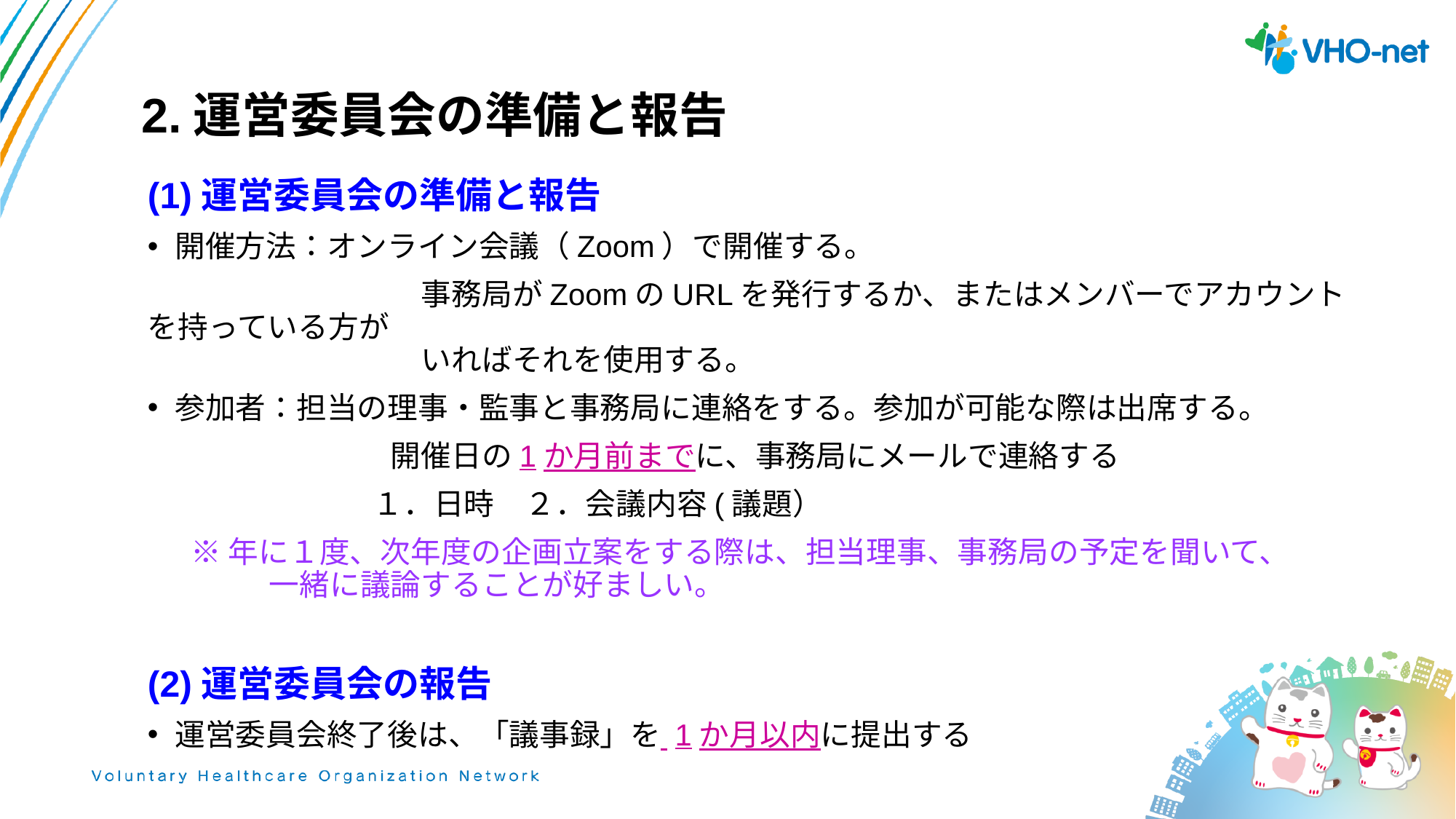

3
# 2.運営委員会の準備と報告
(1)運営委員会の準備と報告
開催方法：オンライン会議（Zoom）で開催する。
　　　　　　　　　事務局がZoomのURLを発行するか、またはメンバーでアカウントを持っている方が
　　　　　　　　　いればそれを使用する。
参加者：担当の理事・監事と事務局に連絡をする。参加が可能な際は出席する。
　　　　　　　　開催日の1か月前までに、事務局にメールで連絡する
　　　　　　１．日時　２．会議内容(議題）
※年に１度、次年度の企画立案をする際は、担当理事、事務局の予定を聞いて、
　　　　一緒に議論することが好ましい。

(2)運営委員会の報告
運営委員会終了後は、「議事録」を 1か月以内に提出する